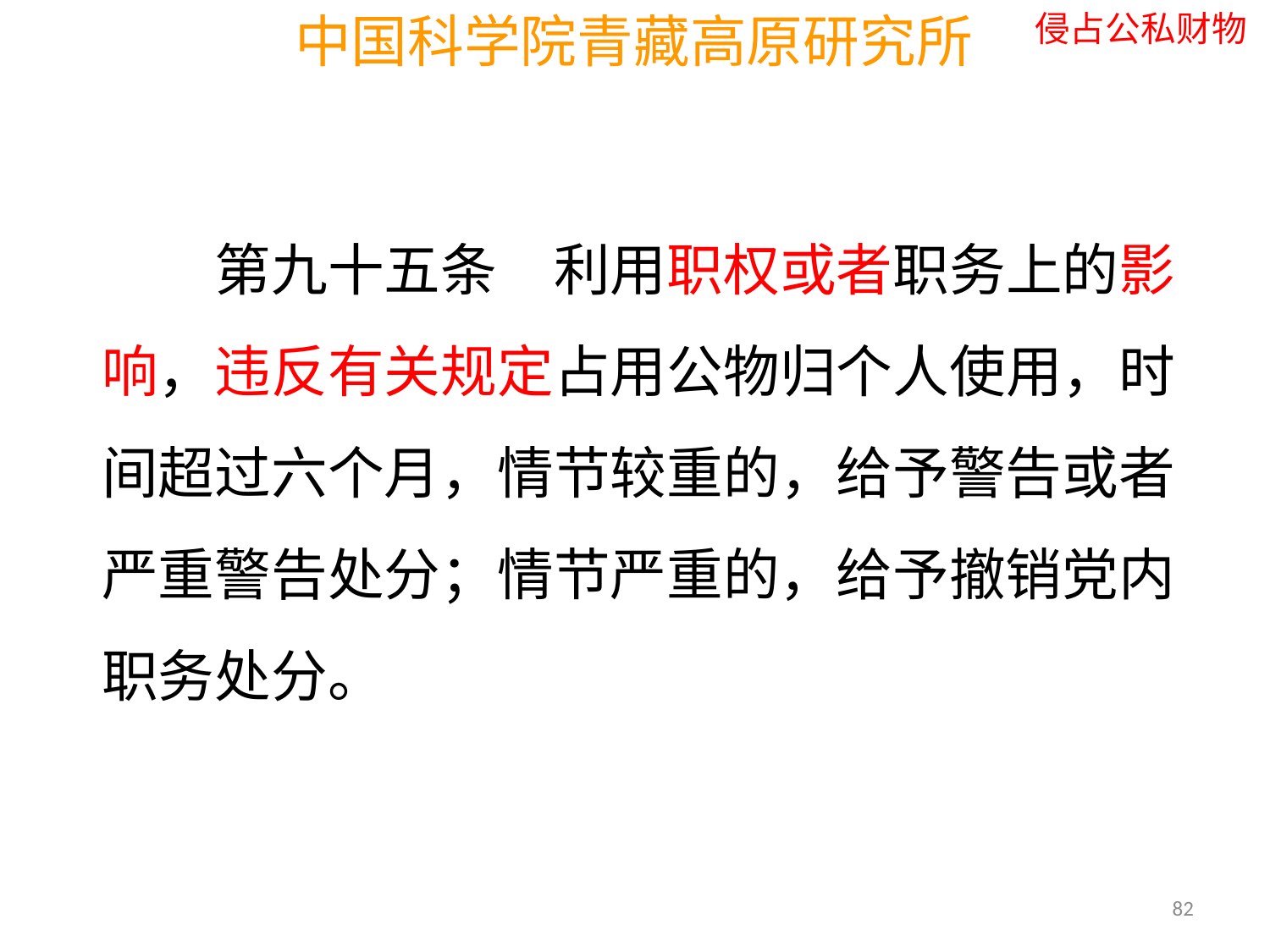

侵占公私财物
　　第九十五条　利用职权或者职务上的影响，违反有关规定占用公物归个人使用，时间超过六个月，情节较重的，给予警告或者严重警告处分；情节严重的，给予撤销党内职务处分。
82